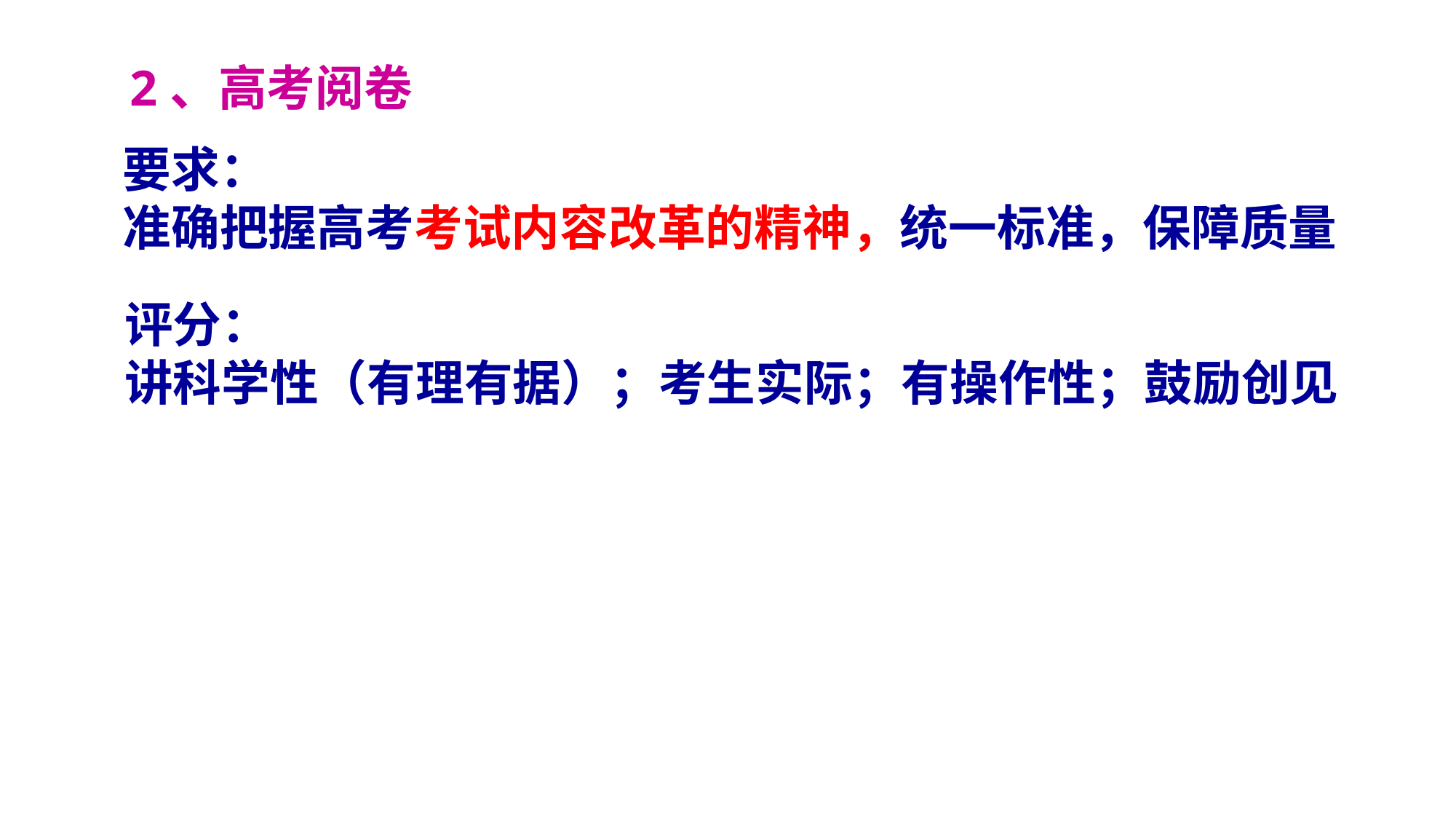

2、高考阅卷
要求：
准确把握高考考试内容改革的精神，统一标准，保障质量
评分：
讲科学性（有理有据）；考生实际；有操作性；鼓励创见